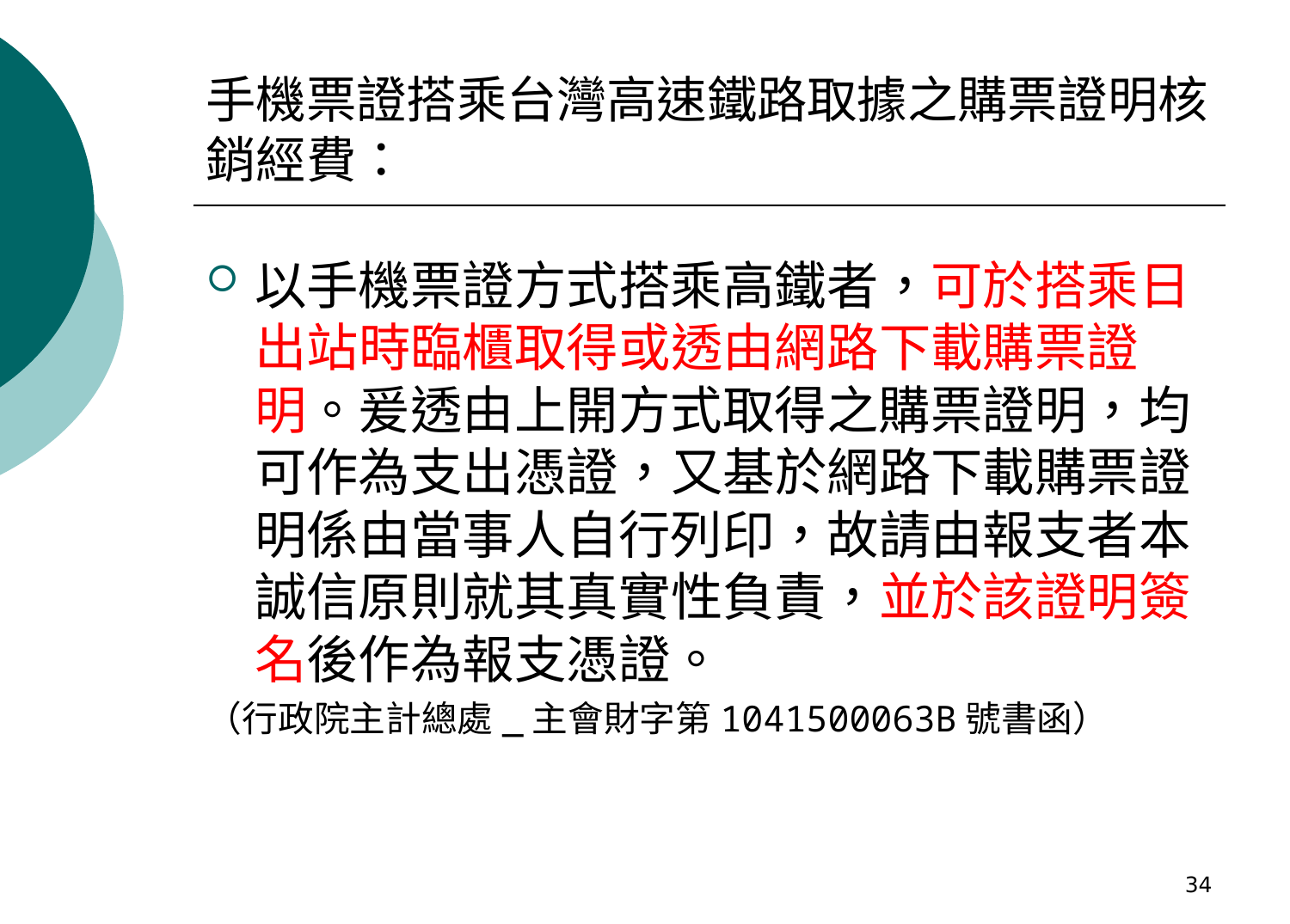

# 手機票證搭乘台灣高速鐵路取據之購票證明核銷經費：
以手機票證方式搭乘高鐵者，可於搭乘日出站時臨櫃取得或透由網路下載購票證明。爰透由上開方式取得之購票證明，均可作為支出憑證，又基於網路下載購票證明係由當事人自行列印，故請由報支者本誠信原則就其真實性負責，並於該證明簽名後作為報支憑證。
（行政院主計總處_主會財字第1041500063B號書函）

34